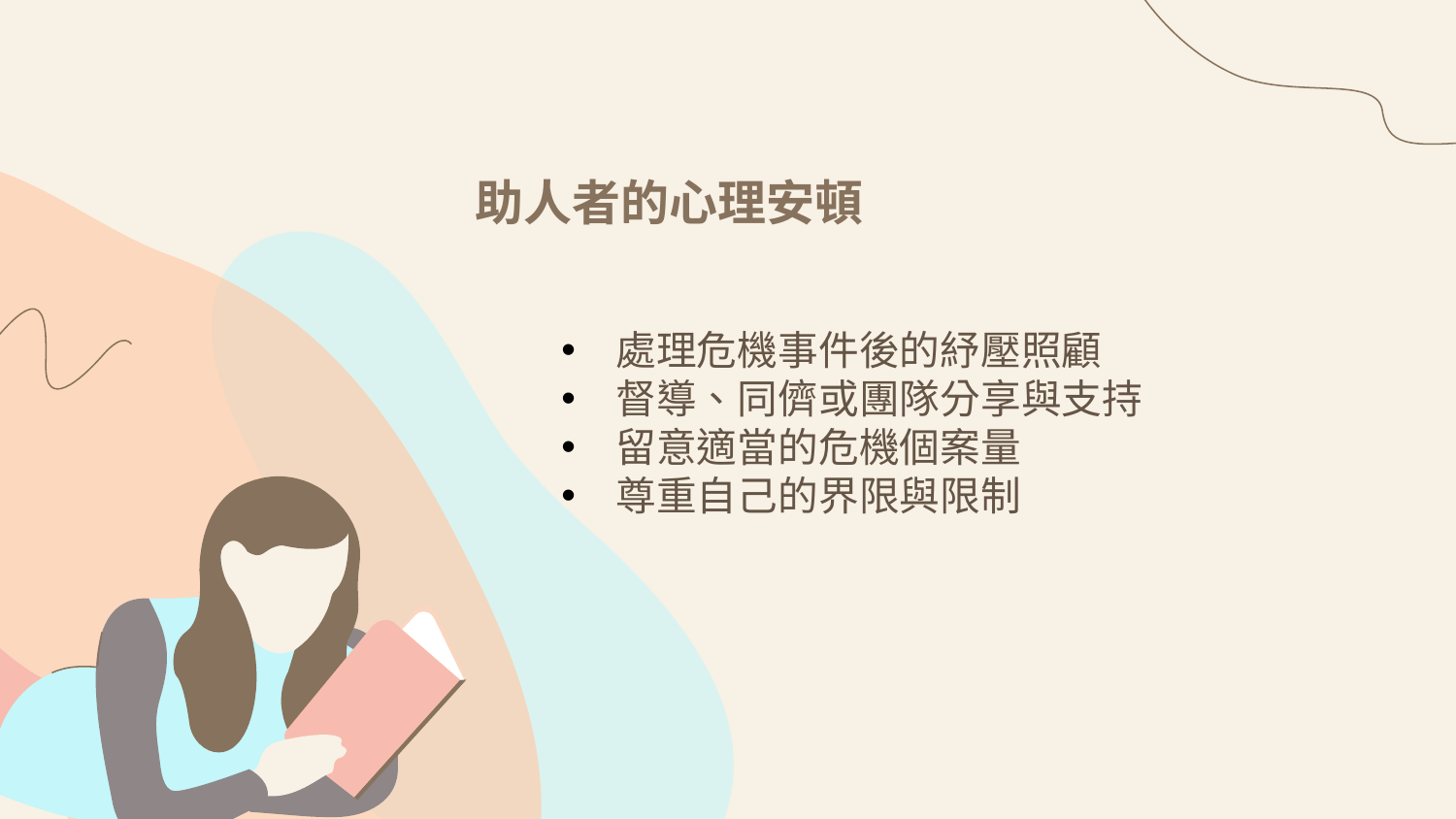

# 助人者的心理安頓
處理危機事件後的紓壓照顧
督導、同儕或團隊分享與支持
留意適當的危機個案量
尊重自己的界限與限制